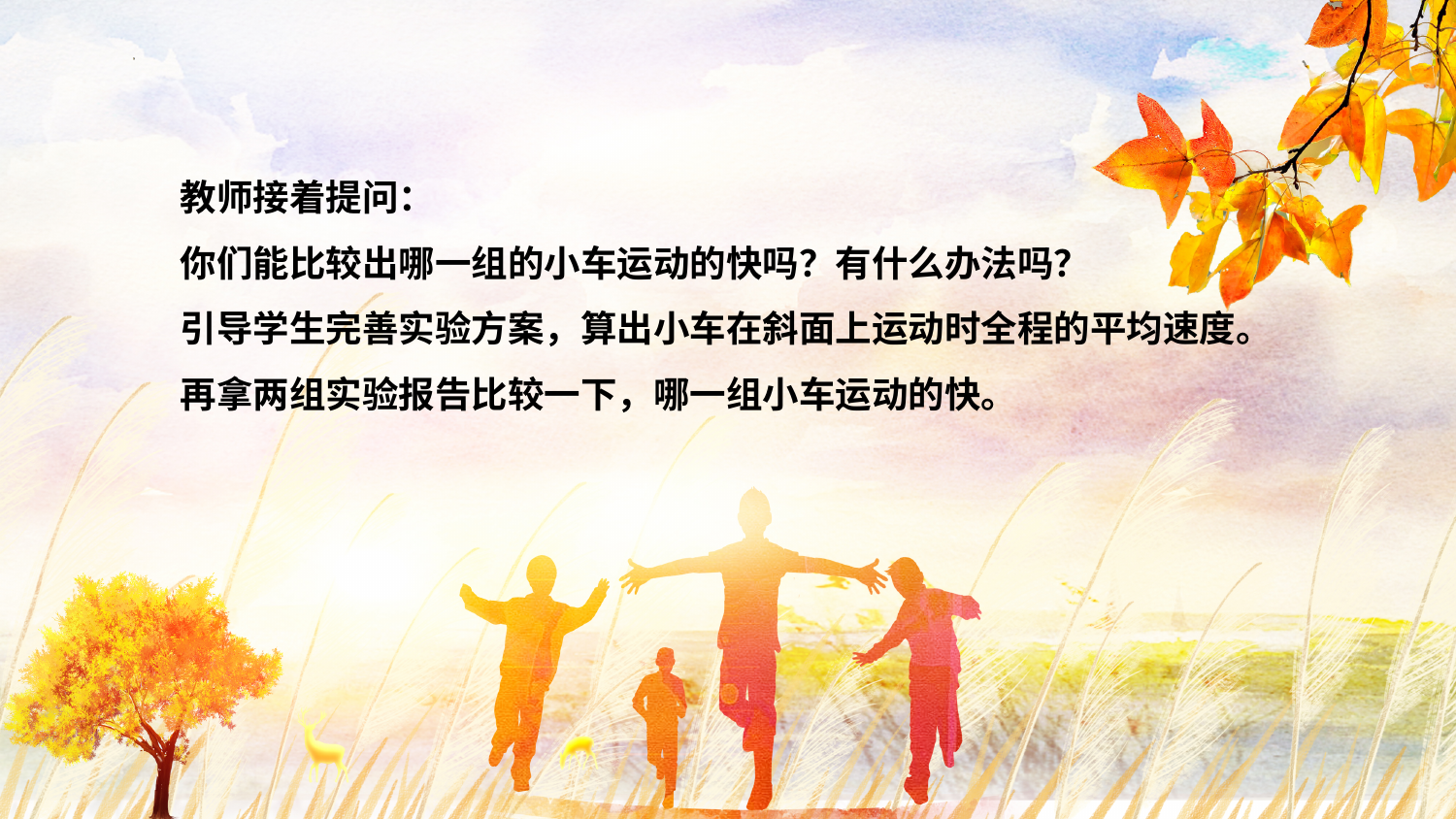

教师接着提问：
你们能比较出哪一组的小车运动的快吗？有什么办法吗？
引导学生完善实验方案，算出小车在斜面上运动时全程的平均速度。再拿两组实验报告比较一下，哪一组小车运动的快。